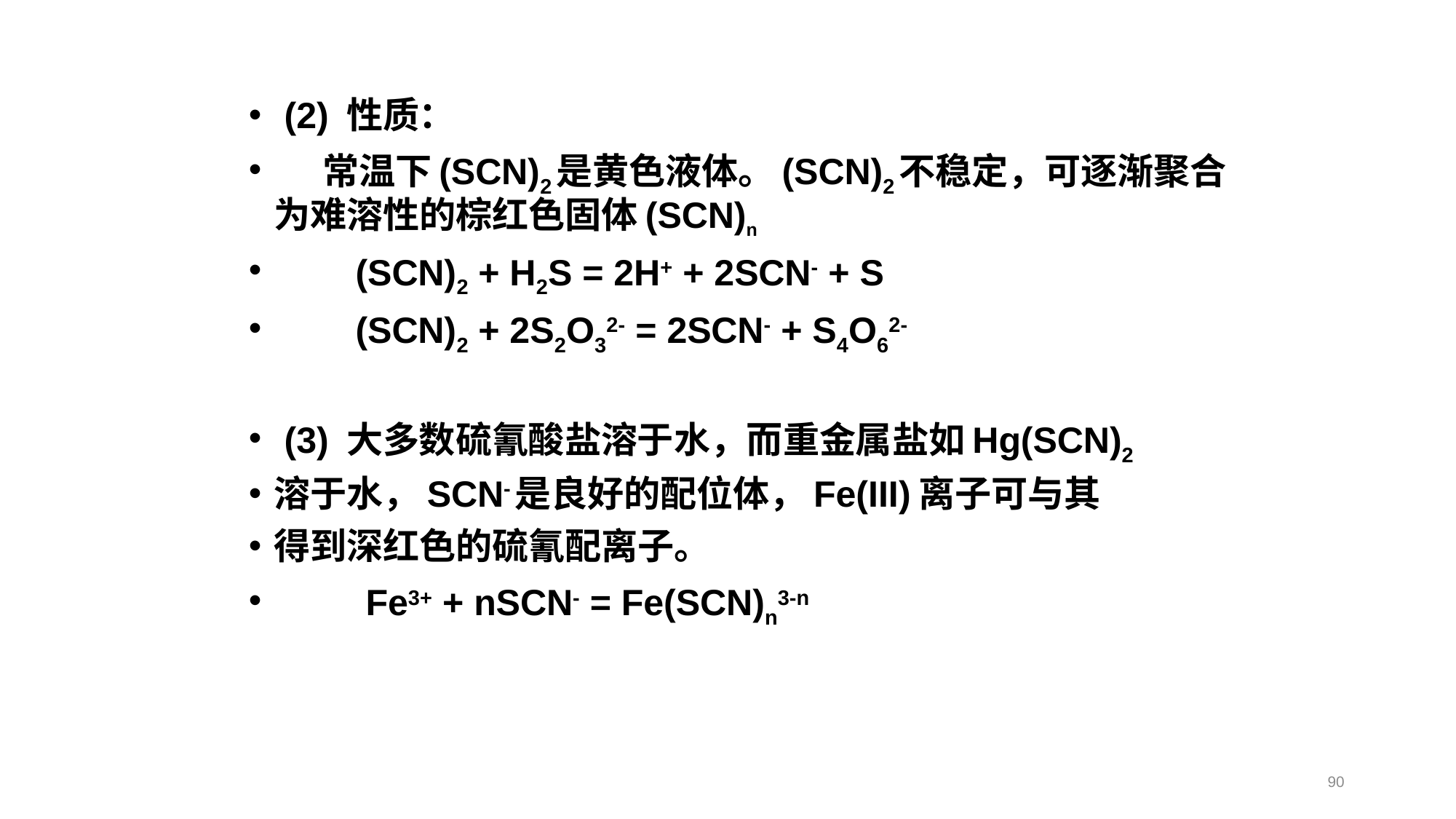

(2) 性质：
     常温下(SCN)2是黄色液体。(SCN)2不稳定，可逐渐聚合为难溶性的棕红色固体(SCN)n
        (SCN)2 + H2S = 2H+ + 2SCN- + S
        (SCN)2 + 2S2O32- = 2SCN- + S4O62-

 (3) 大多数硫氰酸盐溶于水，而重金属盐如Hg(SCN)2
溶于水，SCN-是良好的配位体，Fe(III)离子可与其
得到深红色的硫氰配离子。
         Fe3+ + nSCN- = Fe(SCN)n3-n
90